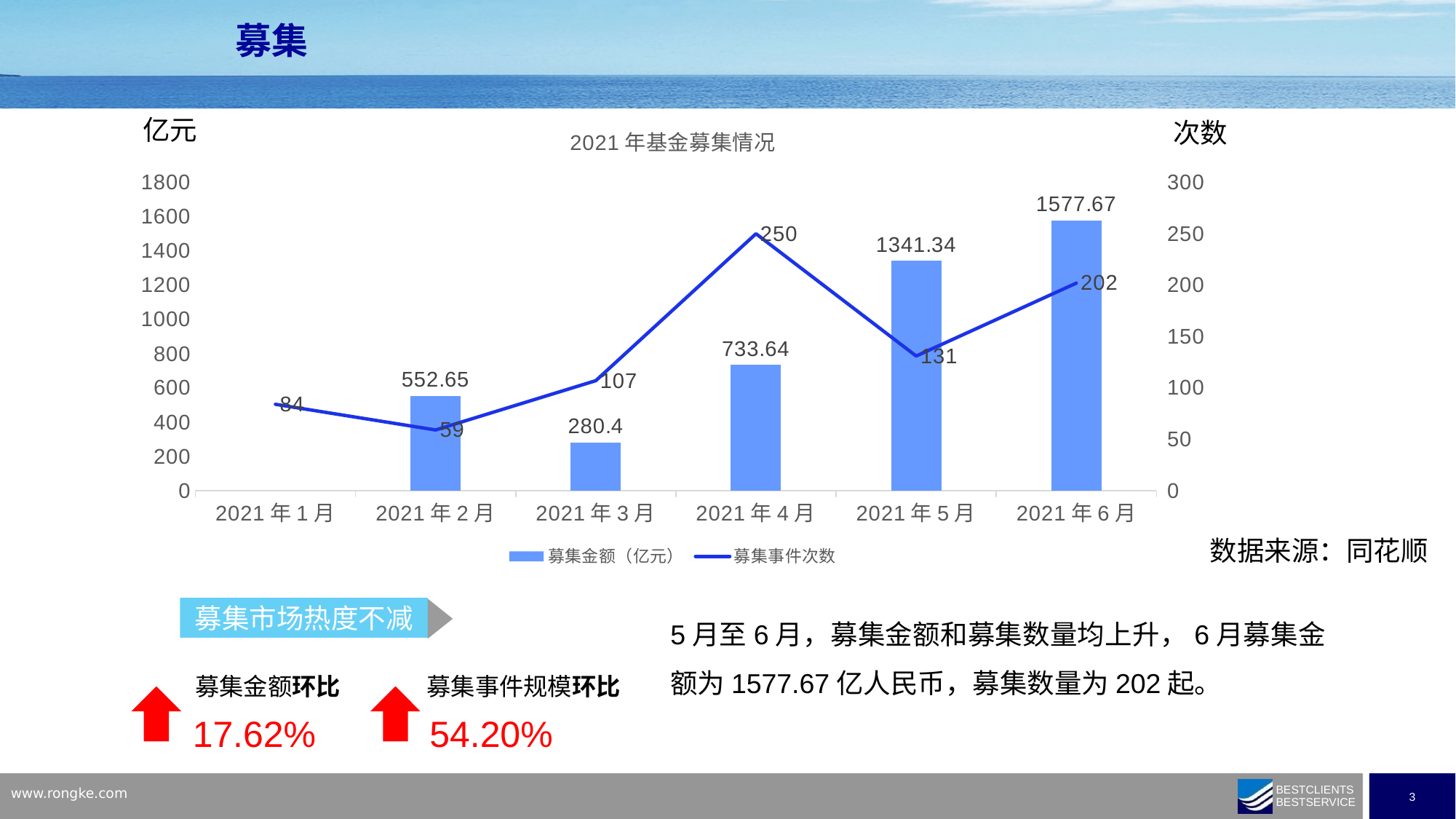

募集
亿元

### Chart: 2021年基金募集情况

| Category | 募集金额（亿元） | 募集事件次数 |
|---|---|---|
| 44348 | 1577.67 | 202.0 |
| 44317 | 1341.34 | 131.0 |
| 44287 | 733.64 | 250.0 |
| 44256 | 280.4 | 107.0 |
| 44228 | 552.65 | 59.0 |
| 44197 | None | 84.0 |
次数
数据来源：同花顺
5月至6月，募集金额和募集数量均上升，6月募集金额为1577.67亿人民币，募集数量为202起。
募集市场热度不减

募集事件规模环比
募集金额环比

17.62%
54.20%